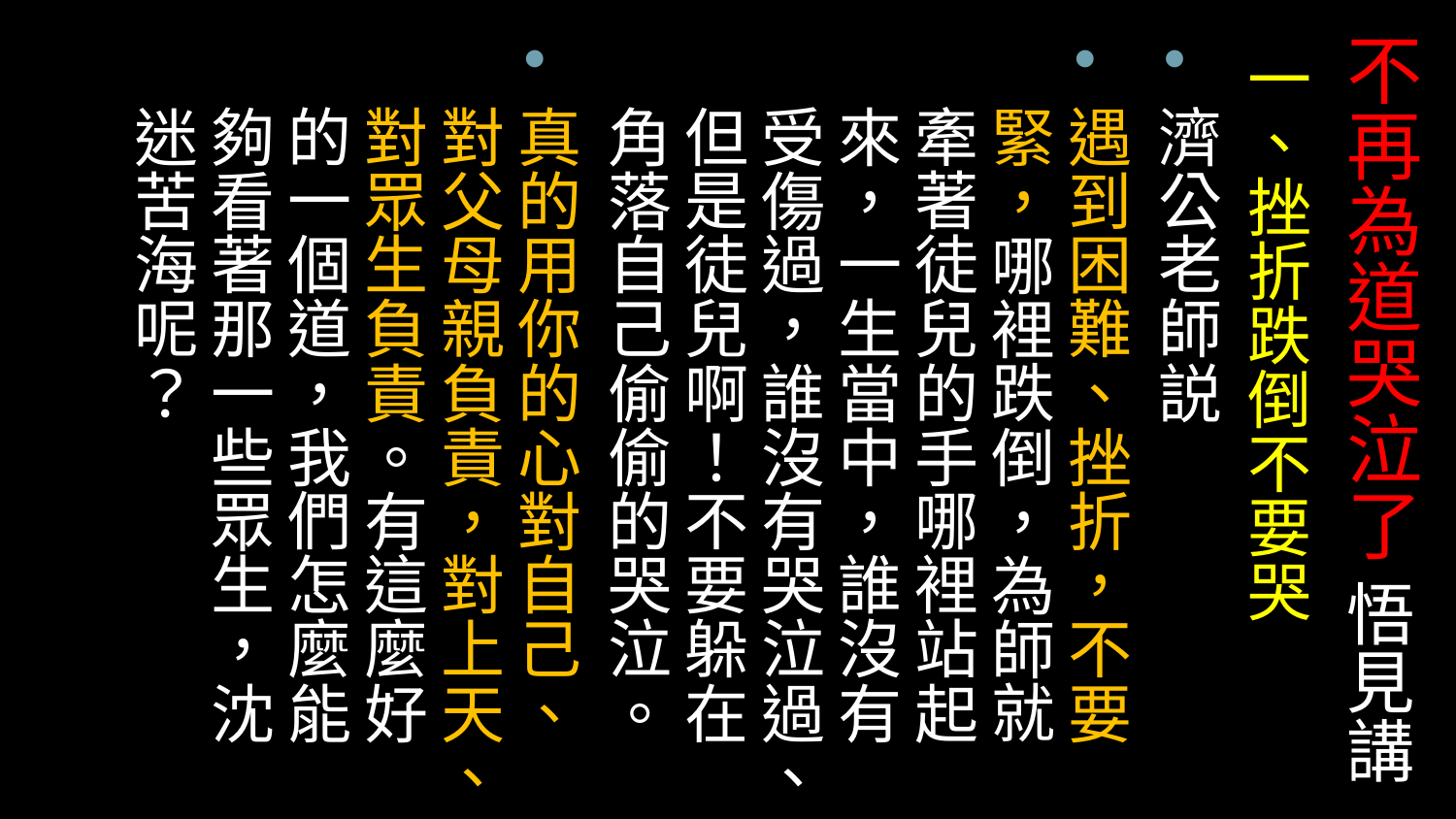

# 不再為道哭泣了 悟見講
一、挫折跌倒不要哭
濟公老師説
遇到困難、挫折，不要緊，哪裡跌倒，為師就牽著徒兒的手哪裡站起來，一生當中，誰沒有受傷過，誰沒有哭泣過、但是徒兒啊！不要躲在角落自己偷偷的哭泣。
真的用你的心對自己、對父母親負責，對上天、對眾生負責。有這麼好的一個道，我們怎麼能夠看著那一些眾生，沈迷苦海呢？